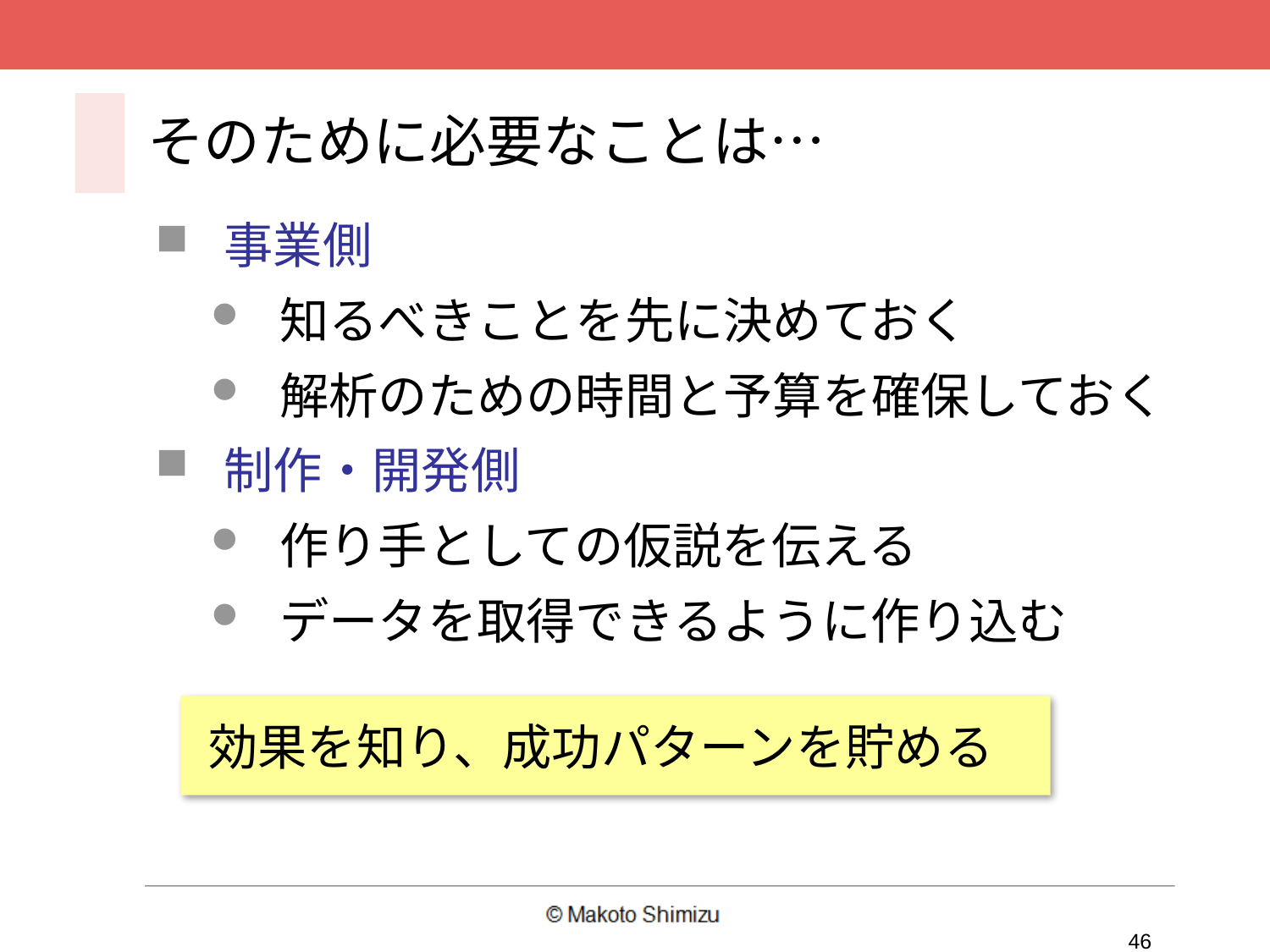

そのために必要なことは…
事業側
知るべきことを先に決めておく
解析のための時間と予算を確保しておく
制作・開発側
作り手としての仮説を伝える
データを取得できるように作り込む
効果を知り、成功パターンを貯める